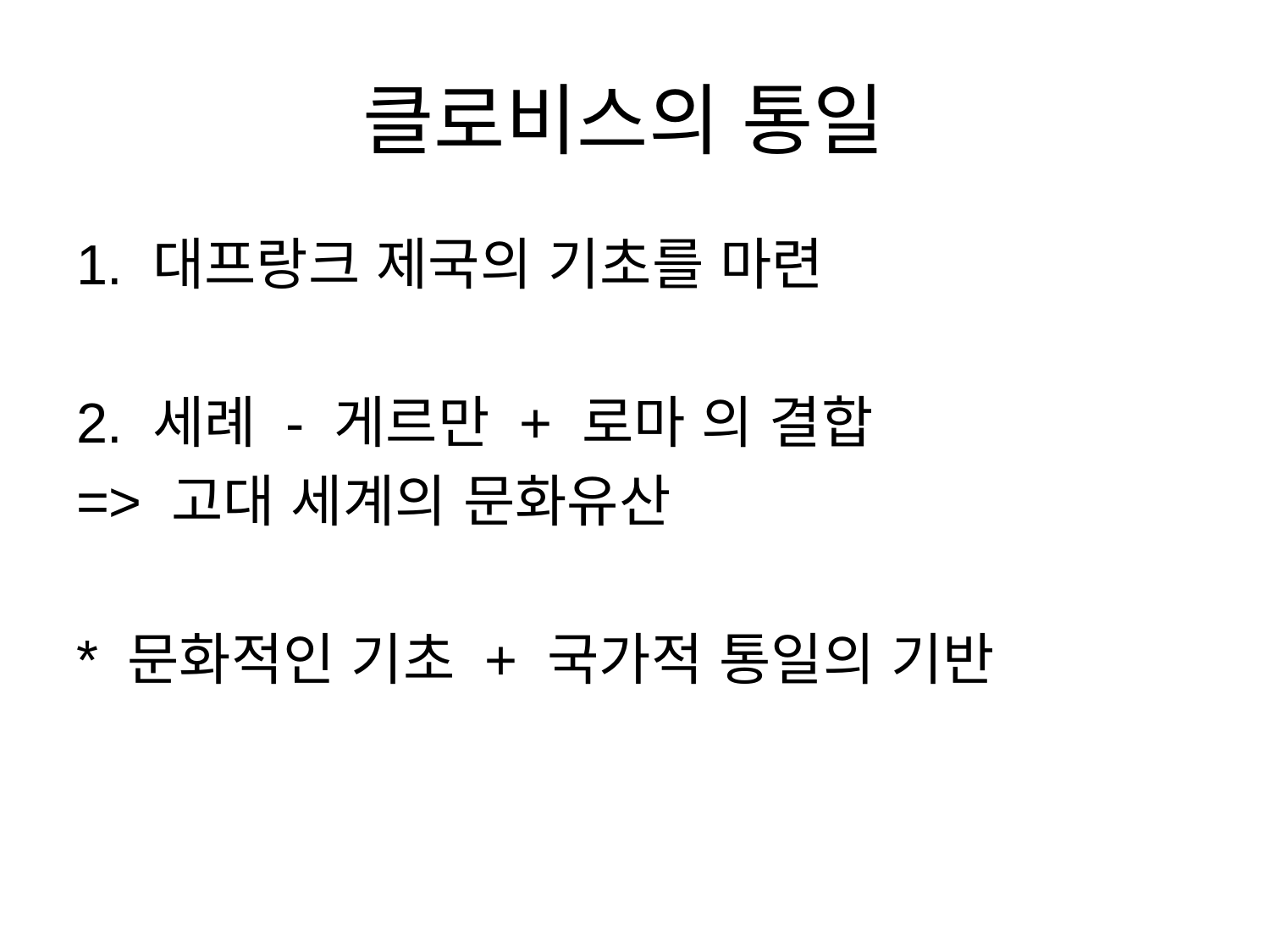

# 클로비스의 통일
1. 대프랑크 제국의 기초를 마련

2. 세례 - 게르만 + 로마 의 결합
=> 고대 세계의 문화유산

* 문화적인 기초 + 국가적 통일의 기반